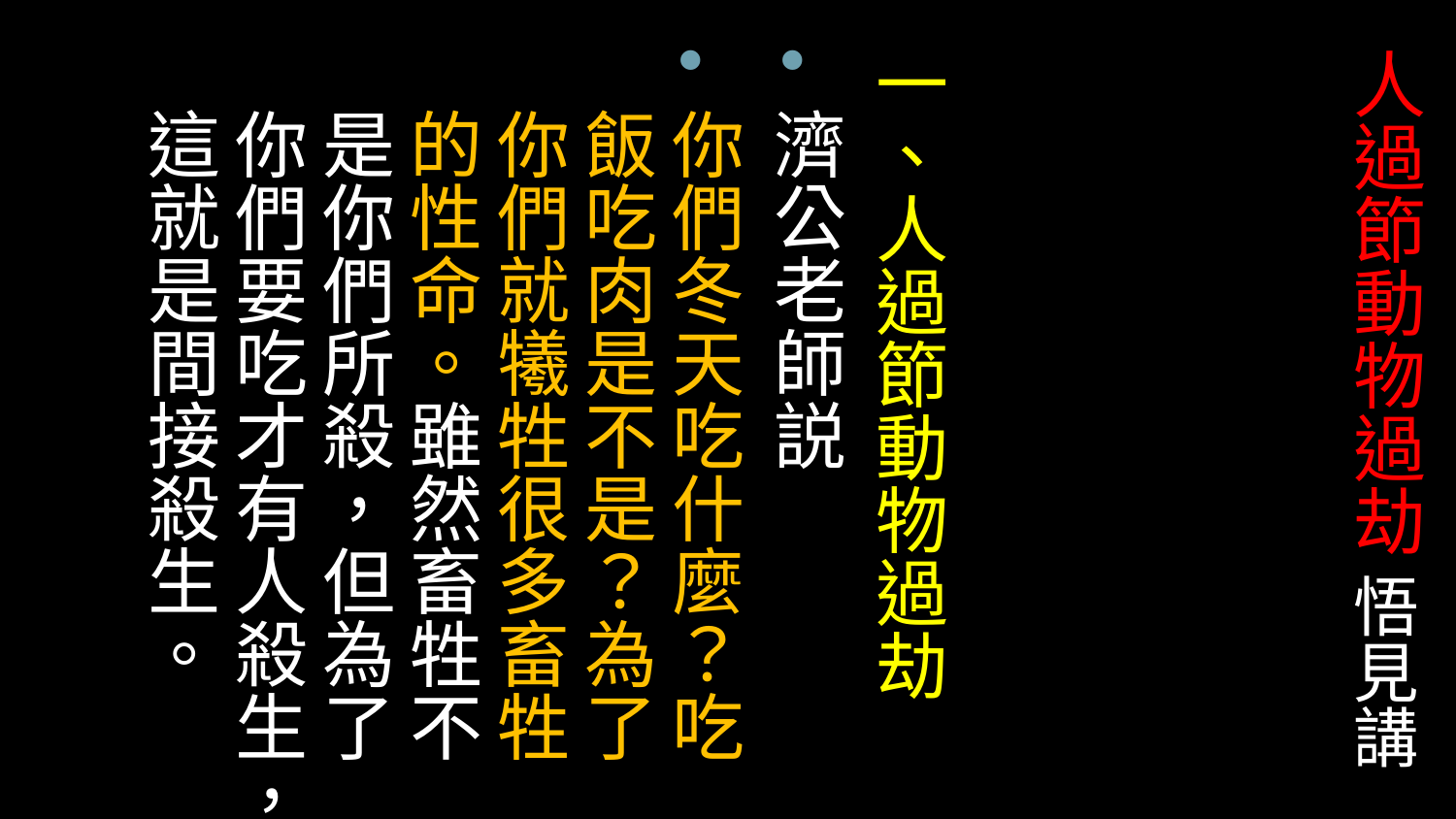

# 人過節動物過劫 悟見講
一、人過節動物過劫
濟公老師説
你們冬天吃什麼？吃飯吃肉是不是？為了你們就犧牲很多畜牲的性命。雖然畜牲不是你們所殺，但為了你們要吃才有人殺生，這就是間接殺生。